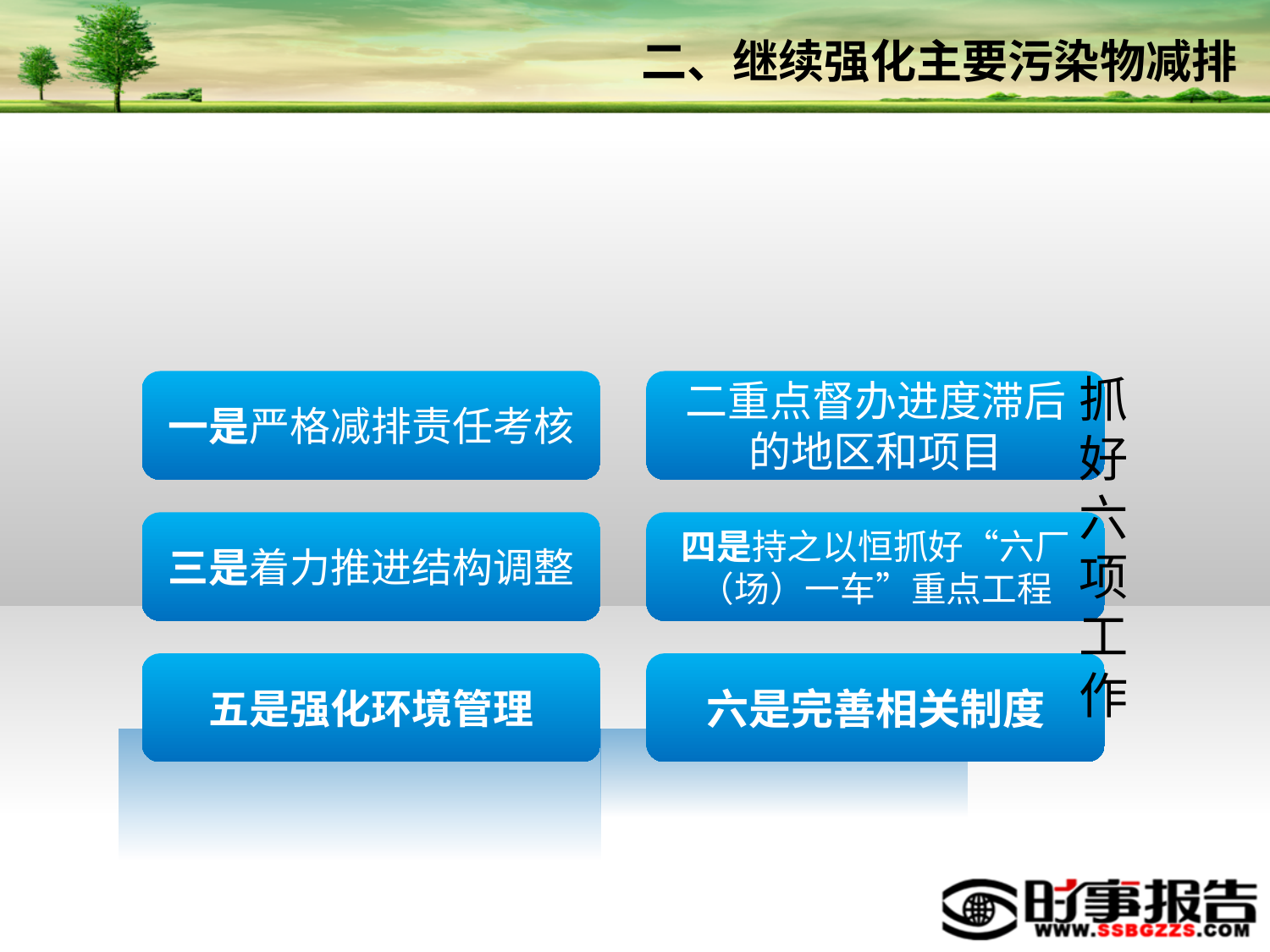

二、继续强化主要污染物减排

一是严格减排责任考核
二重点督办进度滞后的地区和项目
三是着力推进结构调整
四是持之以恒抓好“六厂（场）一车”重点工程
五是强化环境管理
六是完善相关制度

抓好六项工作